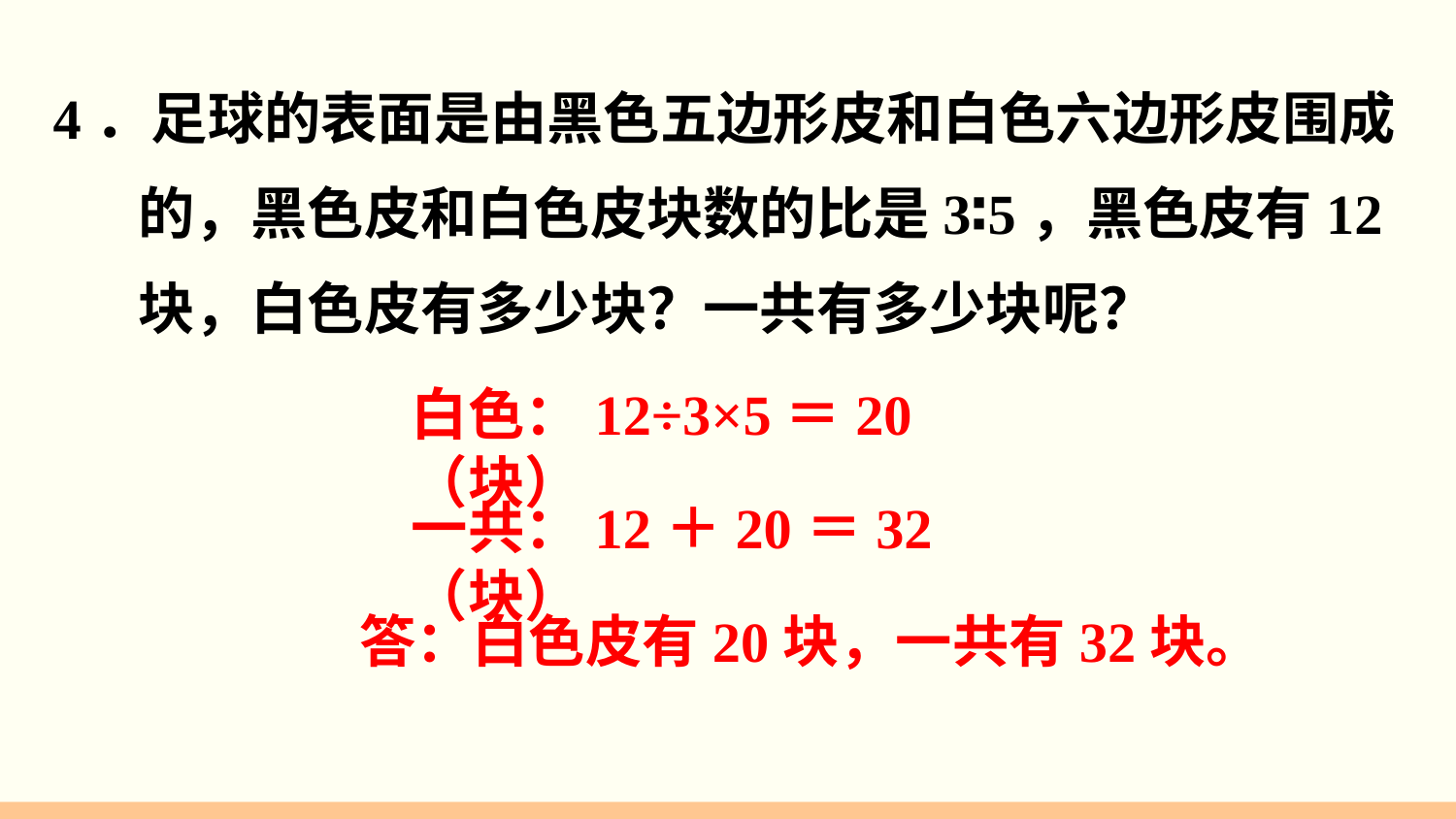

4．足球的表面是由黑色五边形皮和白色六边形皮围成的，黑色皮和白色皮块数的比是3∶5，黑色皮有12块，白色皮有多少块？一共有多少块呢？
白色：12÷3×5＝20（块）
一共：12＋20＝32（块）
答：白色皮有20块，一共有32块。